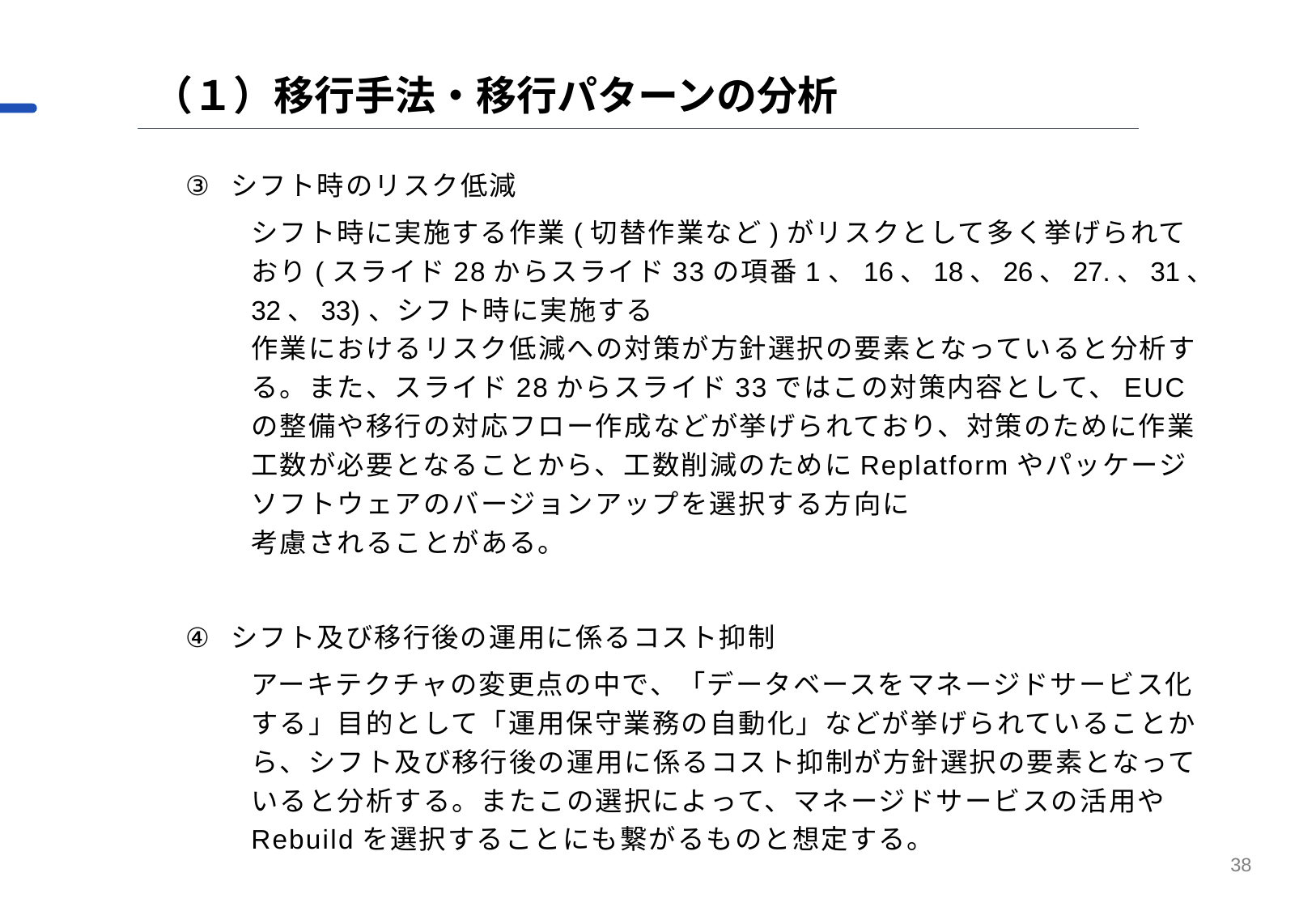

（１）移行手法・移行パターンの分析
シフト時のリスク低減
シフト時に実施する作業(切替作業など)がリスクとして多く挙げられており(スライド28からスライド33の項番1、16、18、26、27.、31、32、33)、シフト時に実施する
作業におけるリスク低減への対策が方針選択の要素となっていると分析する。また、スライド28からスライド33ではこの対策内容として、EUCの整備や移行の対応フロー作成などが挙げられており、対策のために作業工数が必要となることから、工数削減のためにReplatformやパッケージソフトウェアのバージョンアップを選択する方向に
考慮されることがある。

シフト及び移行後の運用に係るコスト抑制
アーキテクチャの変更点の中で、「データベースをマネージドサービス化する」目的として「運用保守業務の自動化」などが挙げられていることから、シフト及び移行後の運用に係るコスト抑制が方針選択の要素となっていると分析する。またこの選択によって、マネージドサービスの活用やRebuildを選択することにも繋がるものと想定する。

38